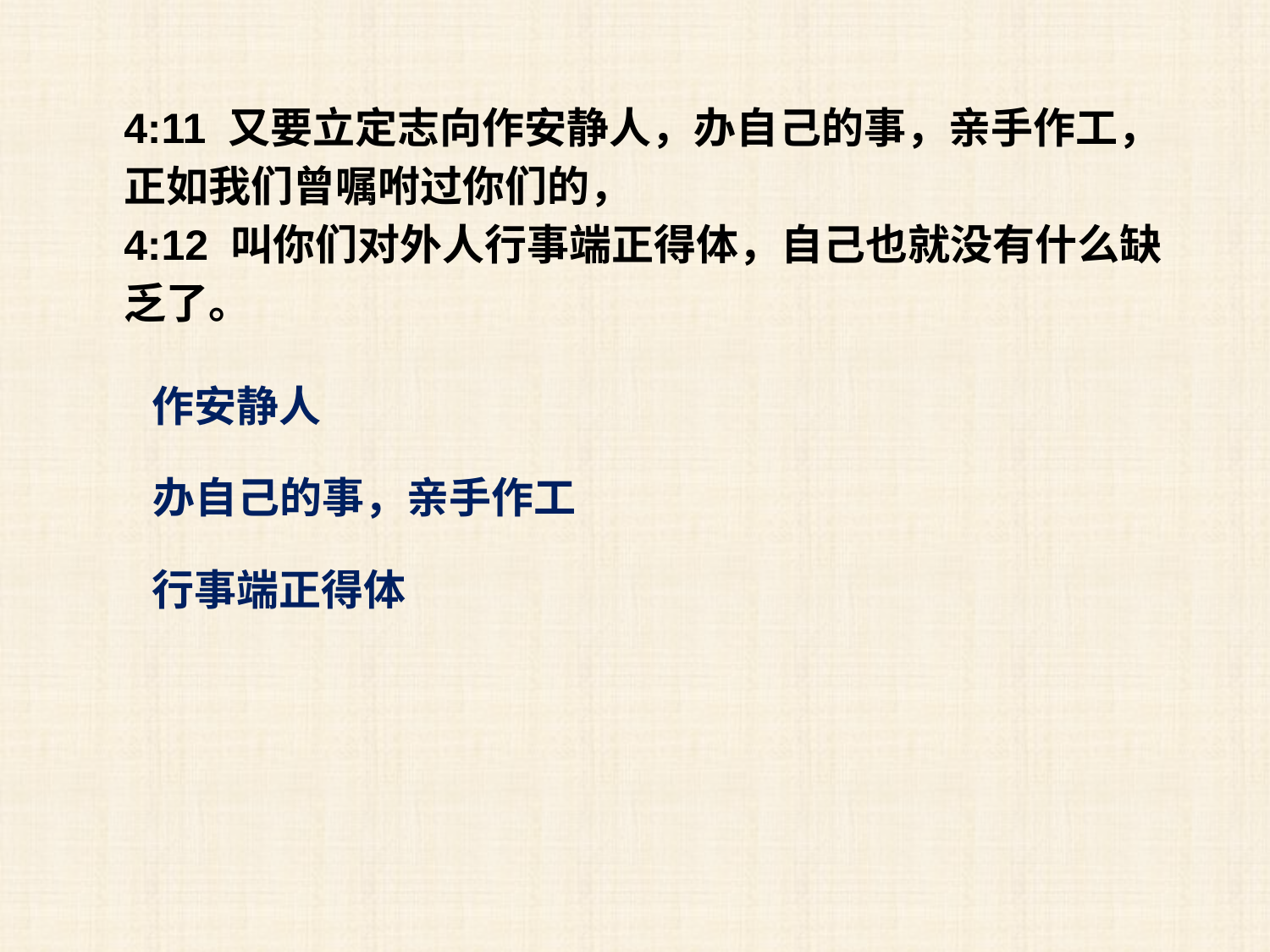

4:11 又要立定志向作安静人，办自己的事，亲手作工，正如我们曾嘱咐过你们的，
4:12 叫你们对外人行事端正得体，自己也就没有什么缺乏了。
作安静人
办自己的事，亲手作工
行事端正得体